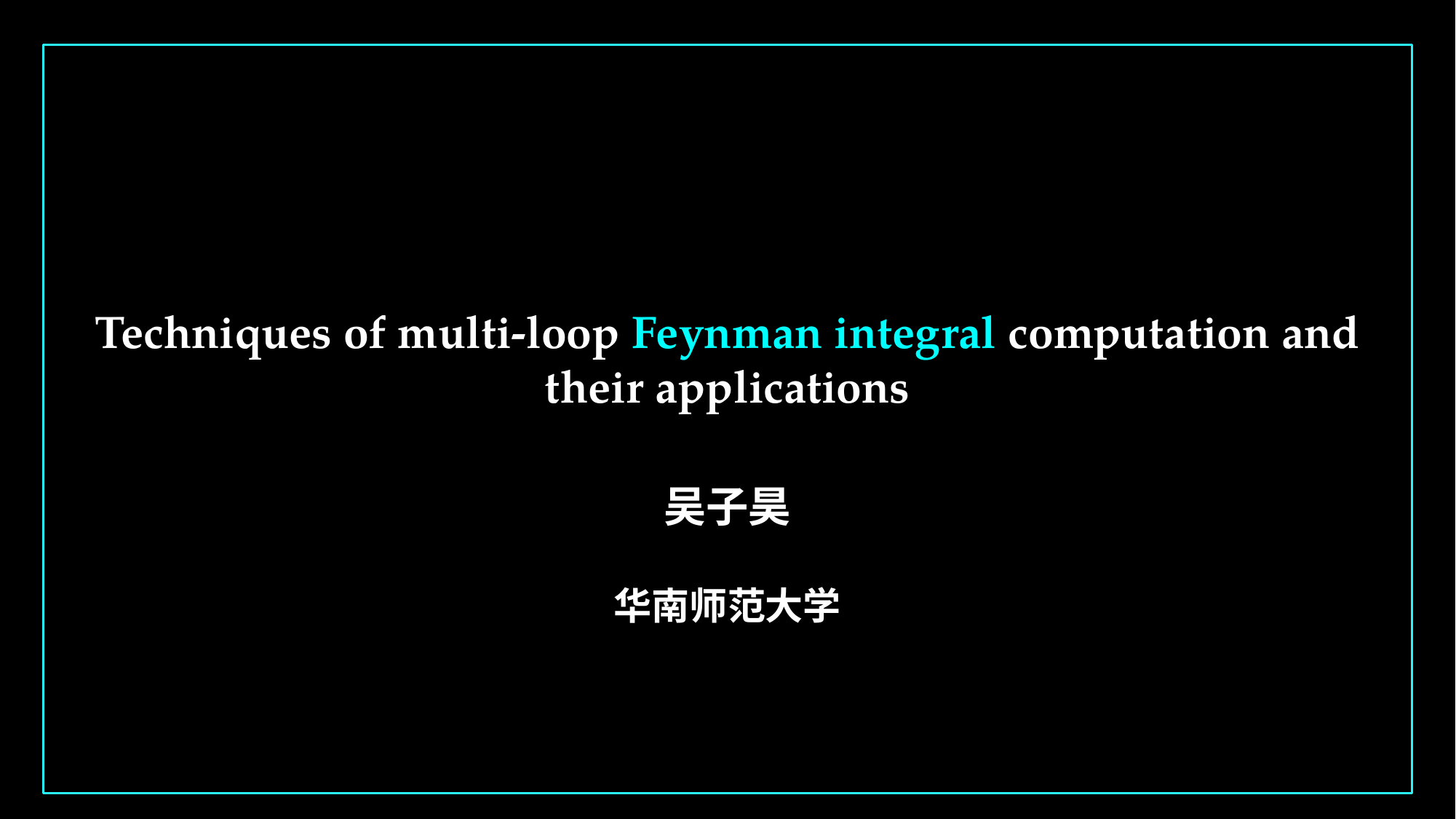

Techniques of multi-loop Feynman integral computation and their applications

吴子昊

华南师范大学